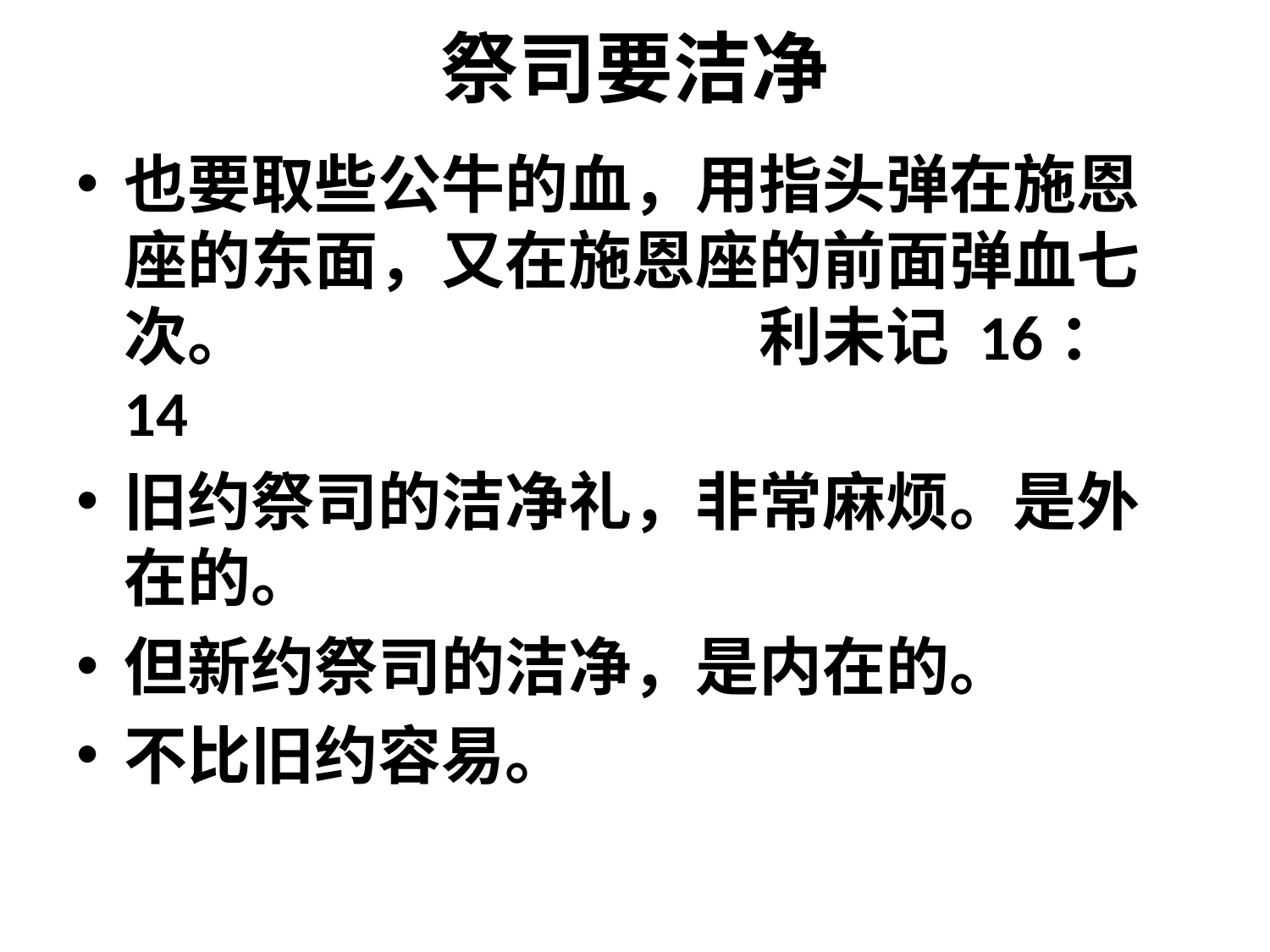

# 祭司要洁净
也要取些公牛的血，用指头弹在施恩座的东面，又在施恩座的前面弹血七次。 				利未记 16：14
旧约祭司的洁净礼，非常麻烦。是外在的。
但新约祭司的洁净，是内在的。
不比旧约容易。